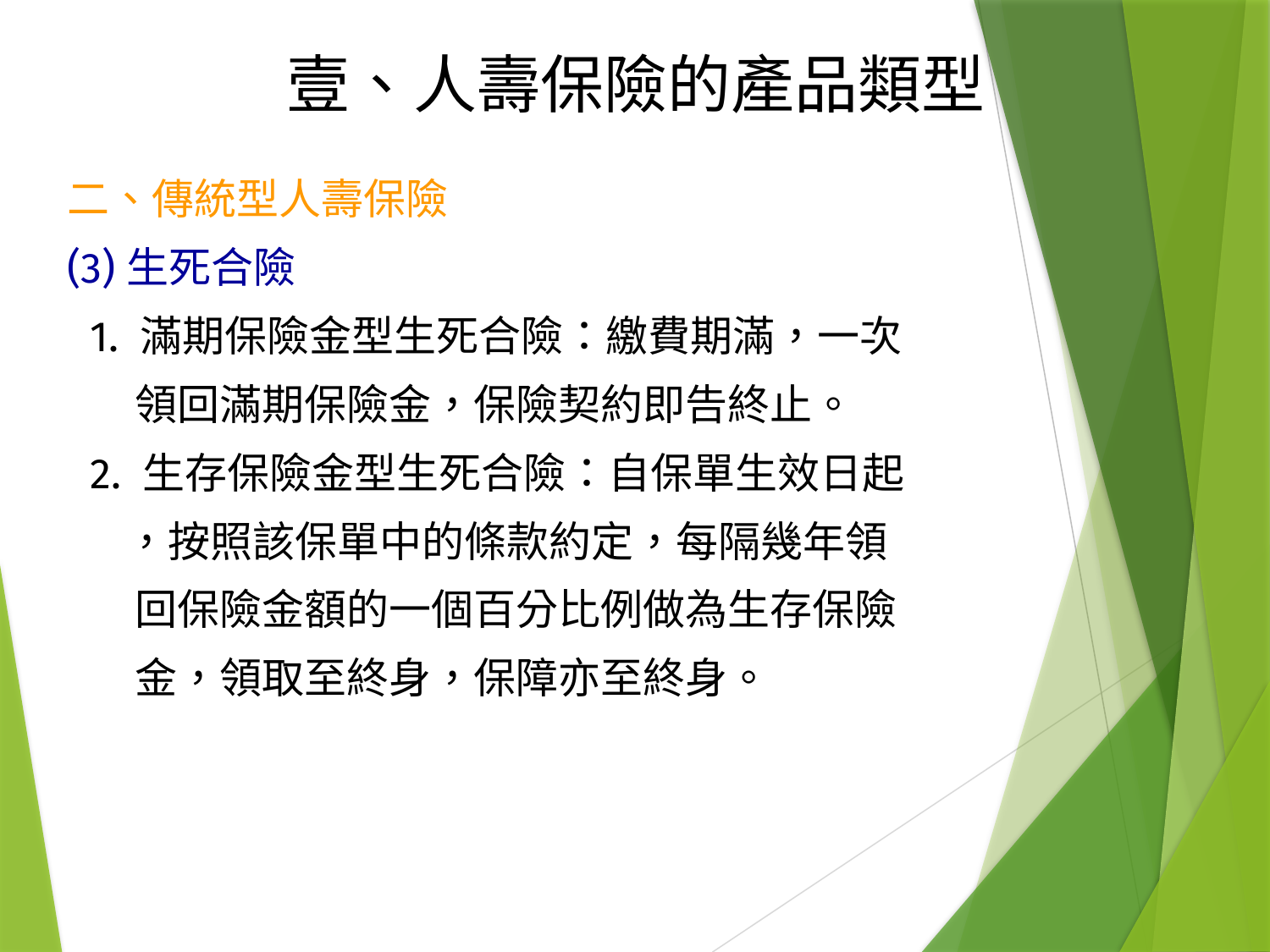

壹、人壽保險的產品類型
二、傳統型人壽保險
(3)生死合險
  1. 滿期保險金型生死合險：繳費期滿，一次
      領回滿期保險金，保險契約即告終止。
  2. 生存保險金型生死合險：自保單生效日起
     ，按照該保單中的條款約定，每隔幾年領
      回保險金額的一個百分比例做為生存保險
      金，領取至終身，保障亦至終身。